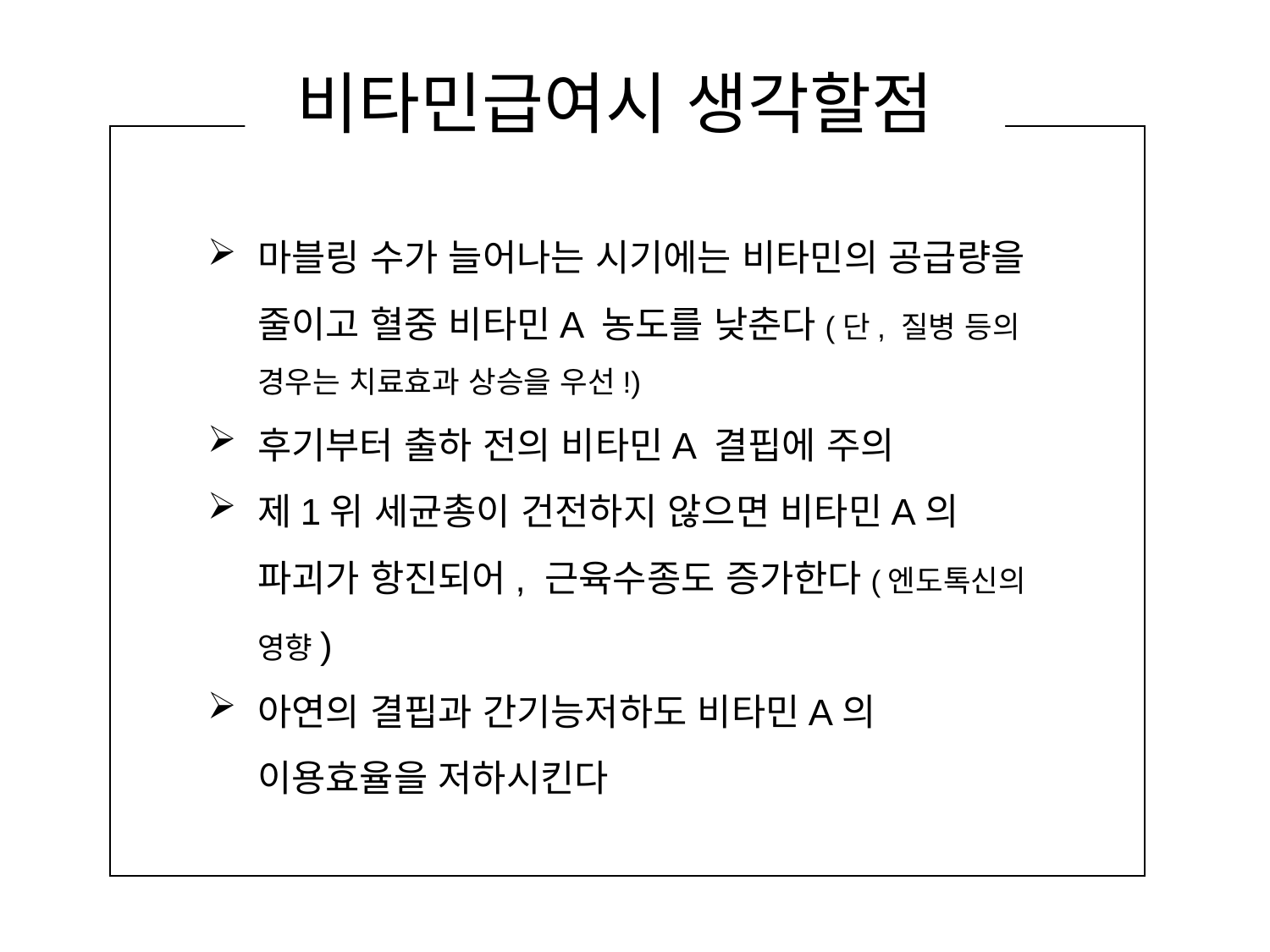

# 비타민급여시 생각할점

마블링 수가 늘어나는 시기에는 비타민의 공급량을 줄이고 혈중 비타민A 농도를 낮춘다(단, 질병 등의 경우는 치료효과 상승을 우선!)
후기부터 출하 전의 비타민A 결핍에 주의
제1위 세균총이 건전하지 않으면 비타민A의 파괴가 항진되어, 근육수종도 증가한다(엔도톡신의 영향)
아연의 결핍과 간기능저하도 비타민A의 이용효율을 저하시킨다